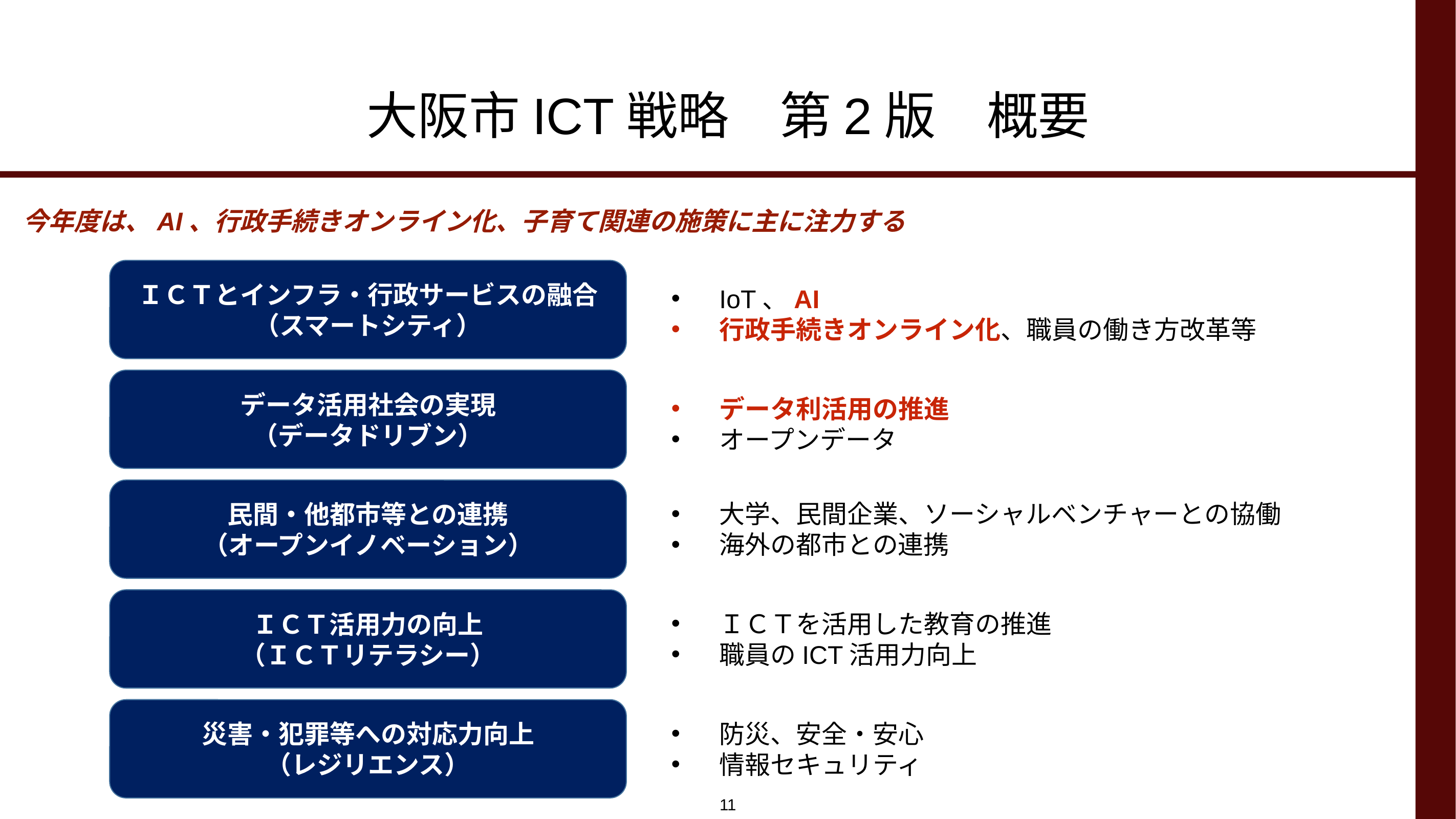

# 大阪市ICT戦略　第2版　概要
今年度は、AI、行政手続きオンライン化、子育て関連の施策に主に注力する
ＩＣＴとインフラ・行政サービスの融合
（スマートシティ）
IoT、AI
行政手続きオンライン化、職員の働き方改革等
データ活用社会の実現
（データドリブン）
データ利活用の推進
オープンデータ
民間・他都市等との連携
（オープンイノベーション）
大学、民間企業、ソーシャルベンチャーとの協働
海外の都市との連携
ＩＣＴ活用力の向上
（ＩＣＴリテラシー）
ＩＣＴを活用した教育の推進
職員のICT活用力向上
災害・犯罪等への対応力向上
（レジリエンス）
防災、安全・安心
情報セキュリティ
11